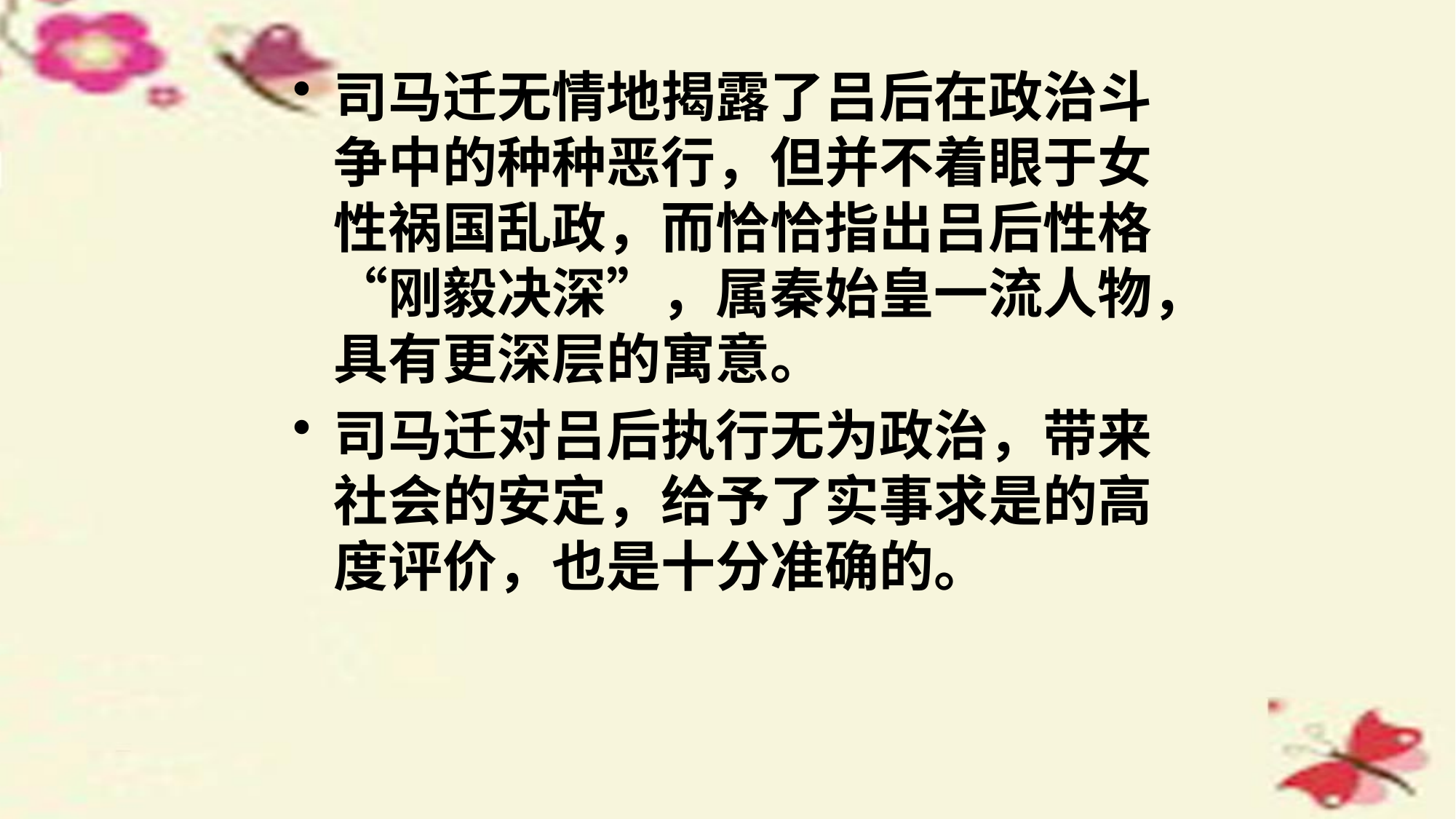

司马迁无情地揭露了吕后在政治斗争中的种种恶行，但并不着眼于女性祸国乱政，而恰恰指出吕后性格“刚毅决深”，属秦始皇一流人物，具有更深层的寓意。
司马迁对吕后执行无为政治，带来社会的安定，给予了实事求是的高度评价，也是十分准确的。